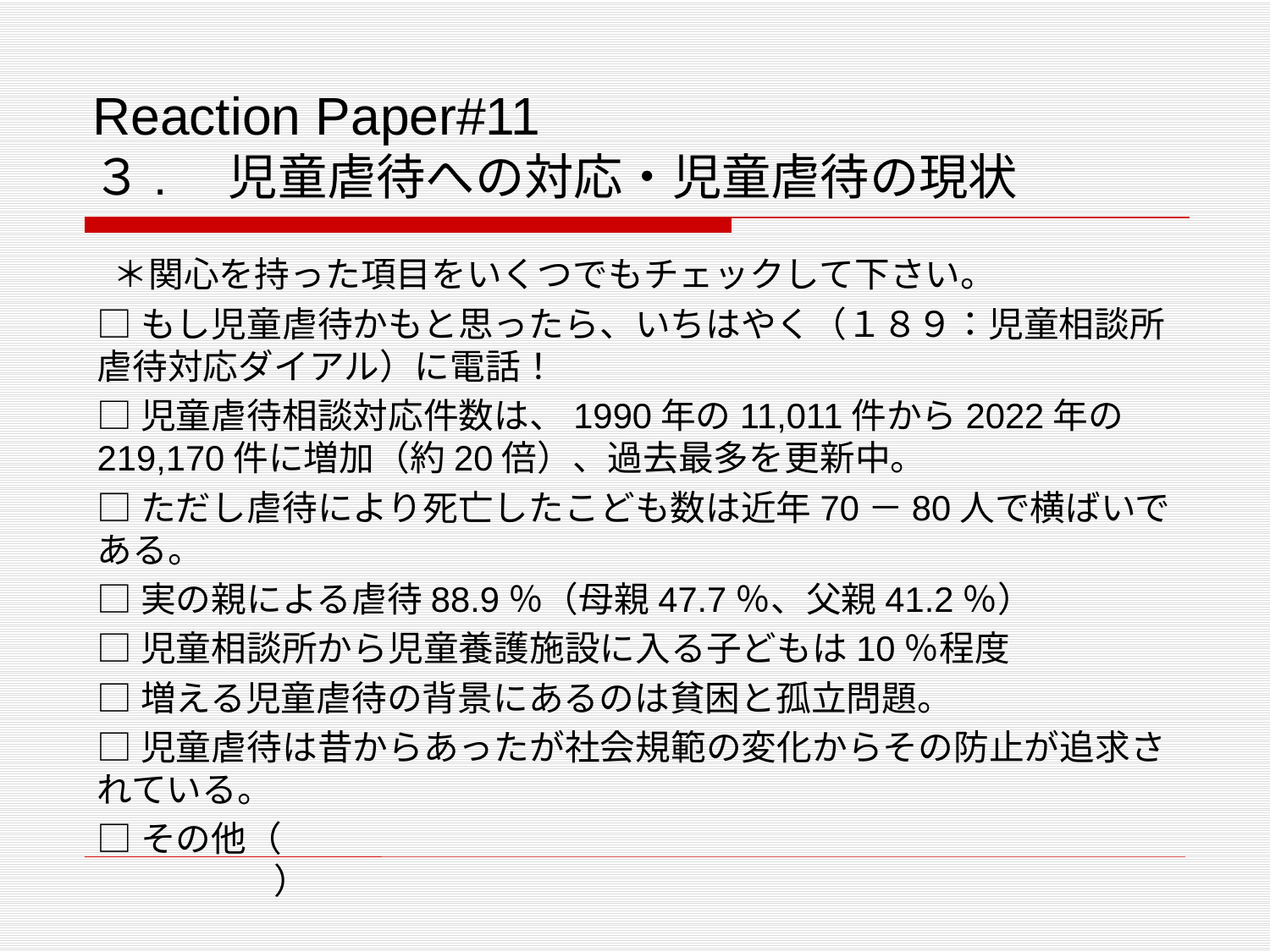

# Reaction Paper#11 ３.　児童虐待への対応・児童虐待の現状
 ＊関心を持った項目をいくつでもチェックして下さい。
□もし児童虐待かもと思ったら、いちはやく（１８９：児童相談所虐待対応ダイアル）に電話！
□児童虐待相談対応件数は、1990年の11,011件から2022年の219,170件に増加（約20倍）、過去最多を更新中。
□ただし虐待により死亡したこども数は近年70－80人で横ばいである。
□実の親による虐待88.9％（母親47.7％、父親41.2％）
□児童相談所から児童養護施設に入る子どもは10％程度
□増える児童虐待の背景にあるのは貧困と孤立問題。
□児童虐待は昔からあったが社会規範の変化からその防止が追求されている。
□その他（　　　　　　　　　　　　　　　　　　　　　　　　　　　　　　）